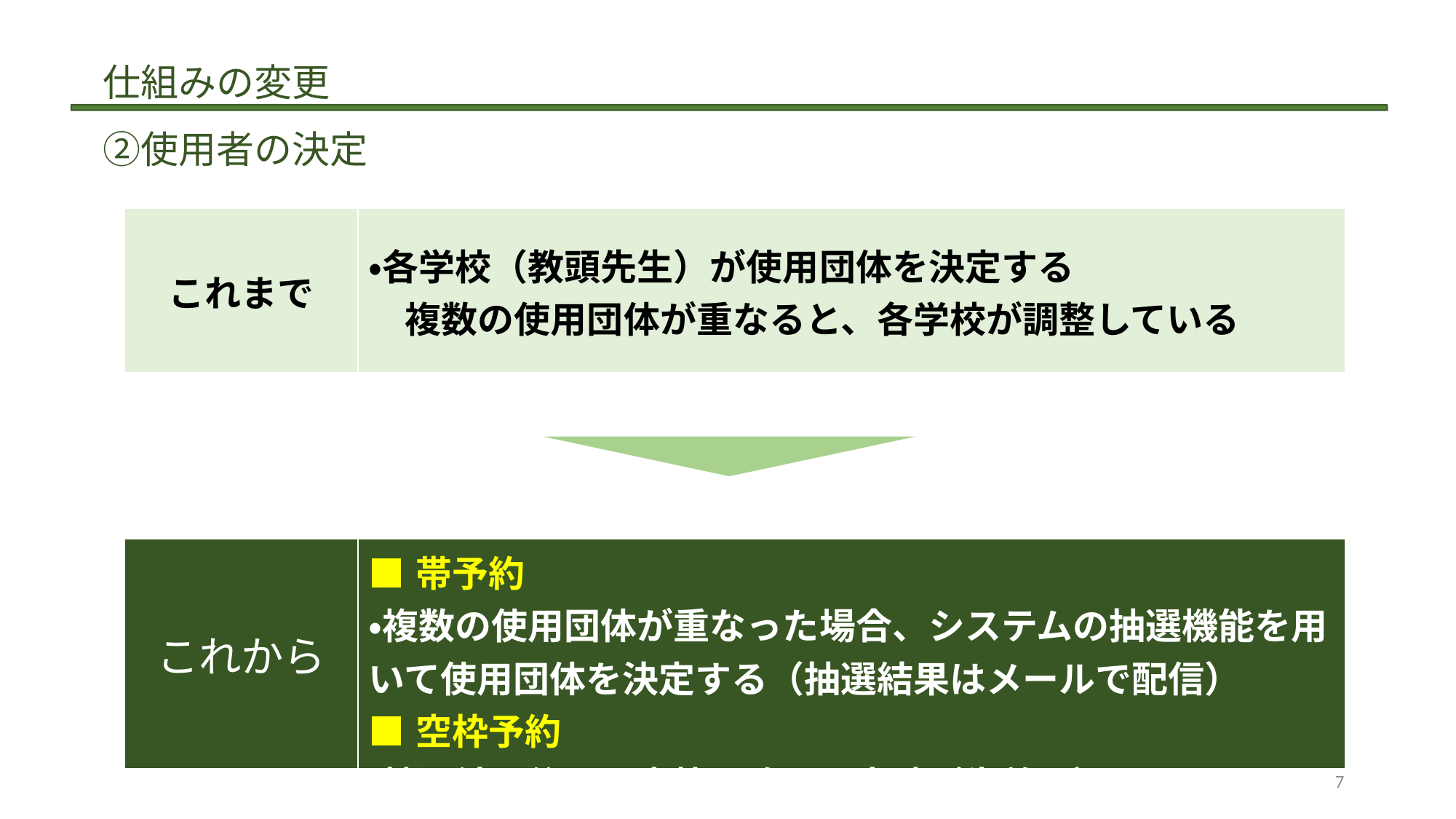

仕組みの変更

　②使用者の決定
|  |  |
| --- | --- |
| これまで | ・各学校（教頭先生）が使用団体を決定する 　複数の使用団体が重なると、各学校が調整している |
| --- | --- |
|  |  |
| これから | ■帯予約 ・複数の使用団体が重なった場合、システムの抽選機能を用いて使用団体を決定する（抽選結果はメールで配信） ■空枠予約 ・抽選結果後に、空枠に改めて申請（先着順） |

7